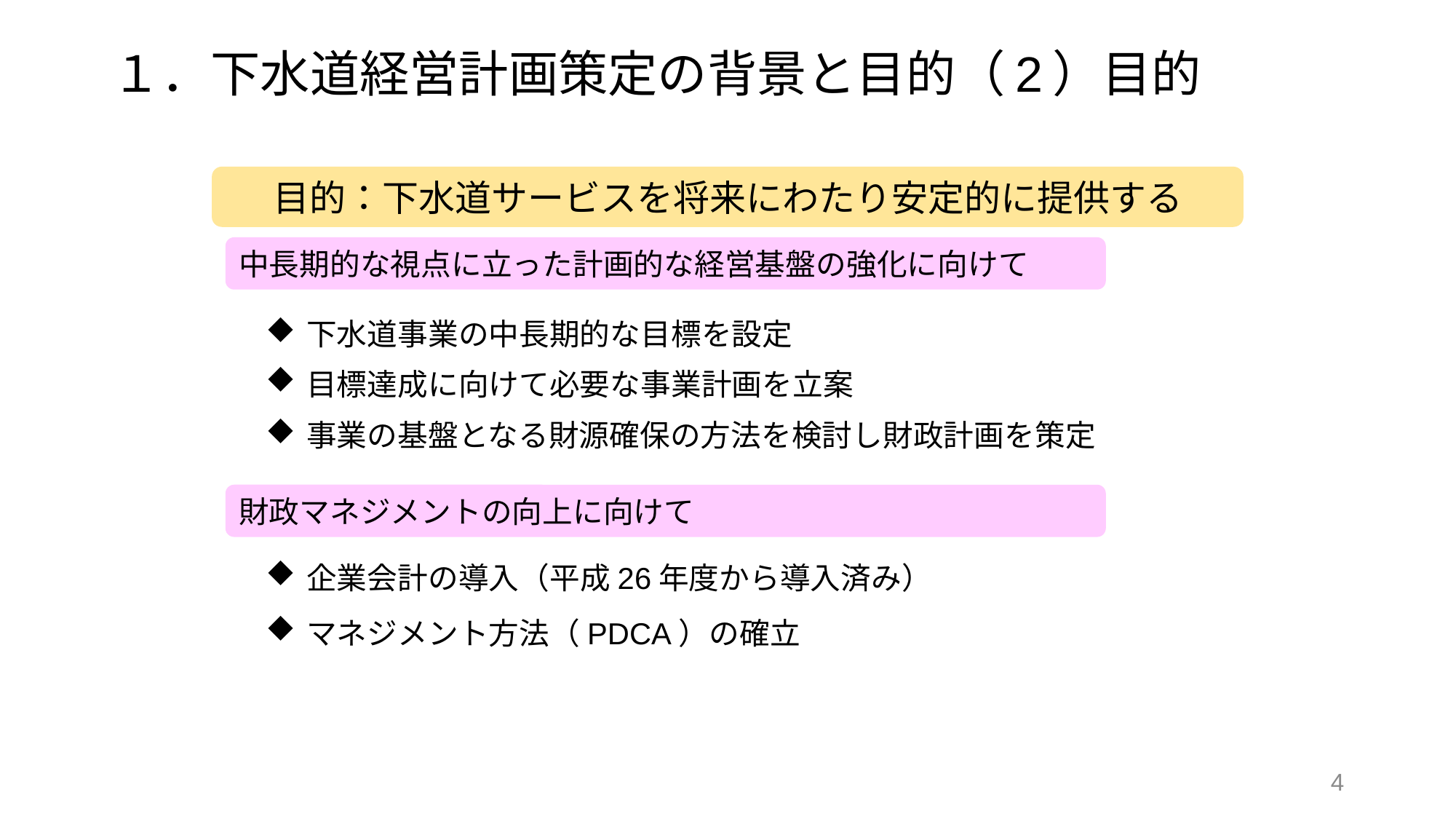

１．下水道経営計画策定の背景と目的（2）目的
目的：下水道サービスを将来にわたり安定的に提供する
中長期的な視点に立った計画的な経営基盤の強化に向けて
下水道事業の中長期的な目標を設定
目標達成に向けて必要な事業計画を立案
事業の基盤となる財源確保の方法を検討し財政計画を策定
財政マネジメントの向上に向けて
企業会計の導入（平成26年度から導入済み）
マネジメント方法（PDCA）の確立
4